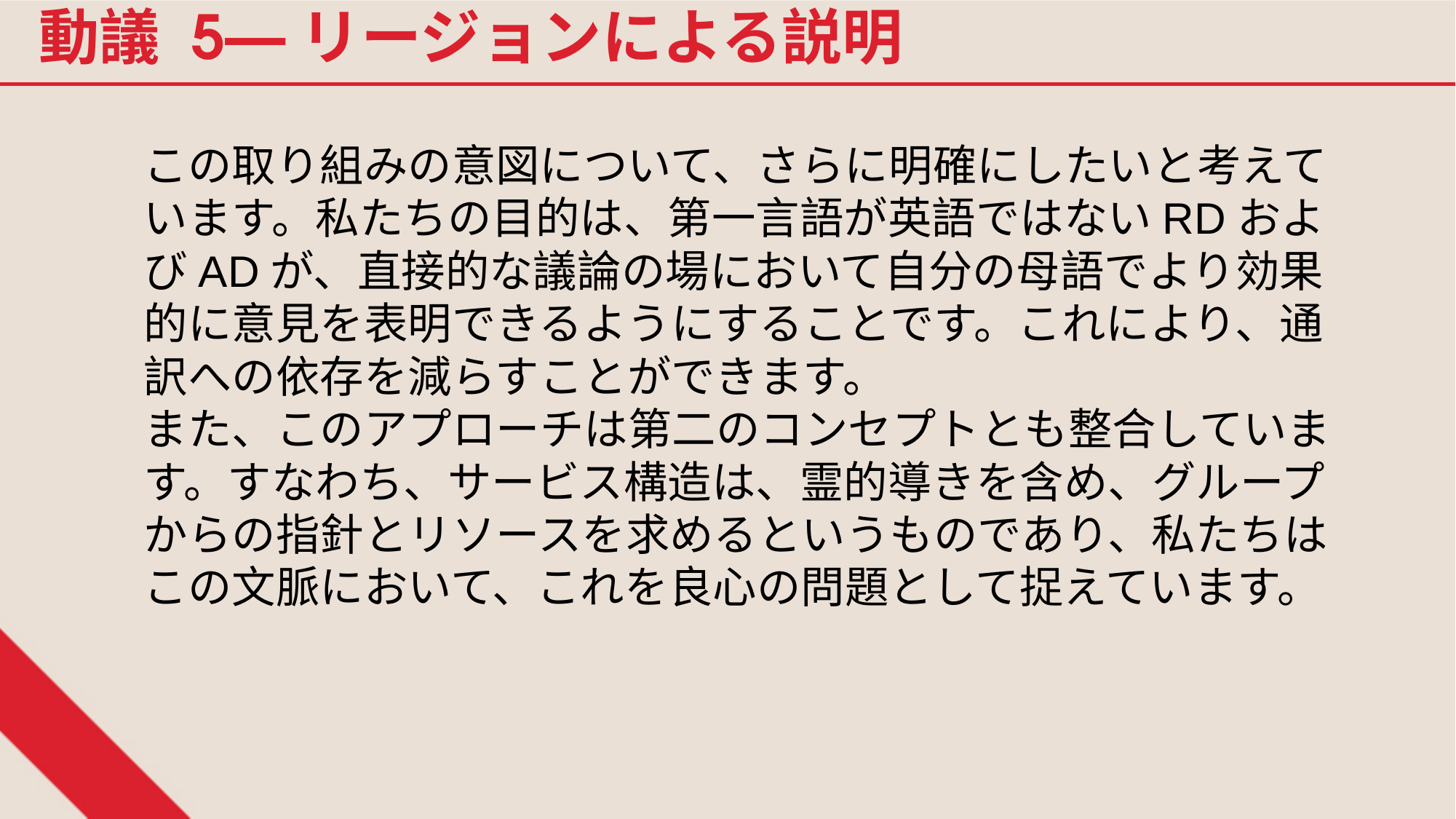

動議 5—リージョンによる説明

この取り組みの意図について、さらに明確にしたいと考えています。私たちの目的は、第一言語が英語ではないRDおよびADが、直接的な議論の場において自分の母語でより効果的に意見を表明できるようにすることです。これにより、通訳への依存を減らすことができます。
また、このアプローチは第二のコンセプトとも整合しています。すなわち、サービス構造は、霊的導きを含め、グループからの指針とリソースを求めるというものであり、私たちはこの文脈において、これを良心の問題として捉えています。